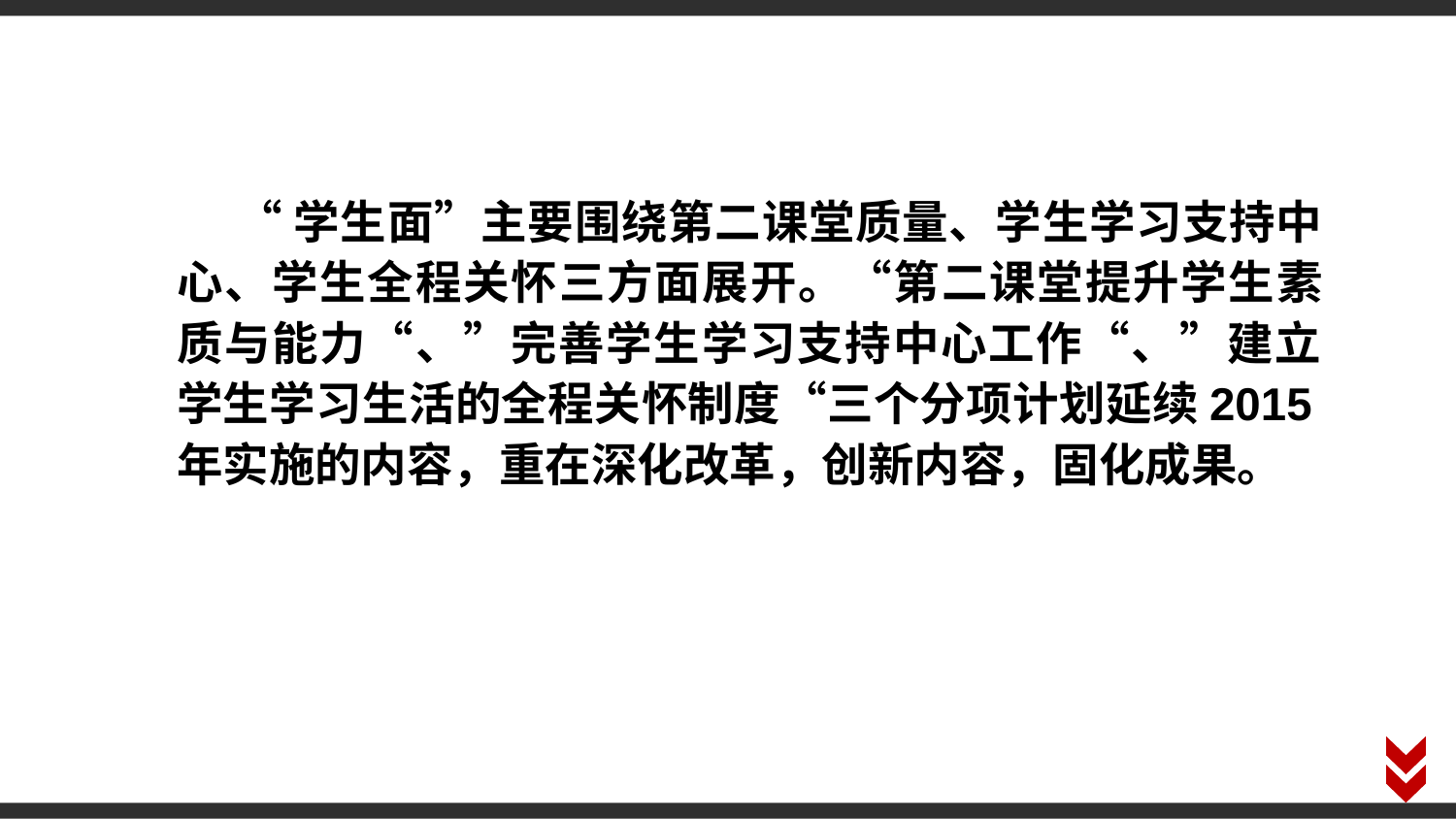

“学生面”主要围绕第二课堂质量、学生学习支持中心、学生全程关怀三方面展开。“第二课堂提升学生素质与能力“、”完善学生学习支持中心工作“、”建立学生学习生活的全程关怀制度“三个分项计划延续2015年实施的内容，重在深化改革，创新内容，固化成果。